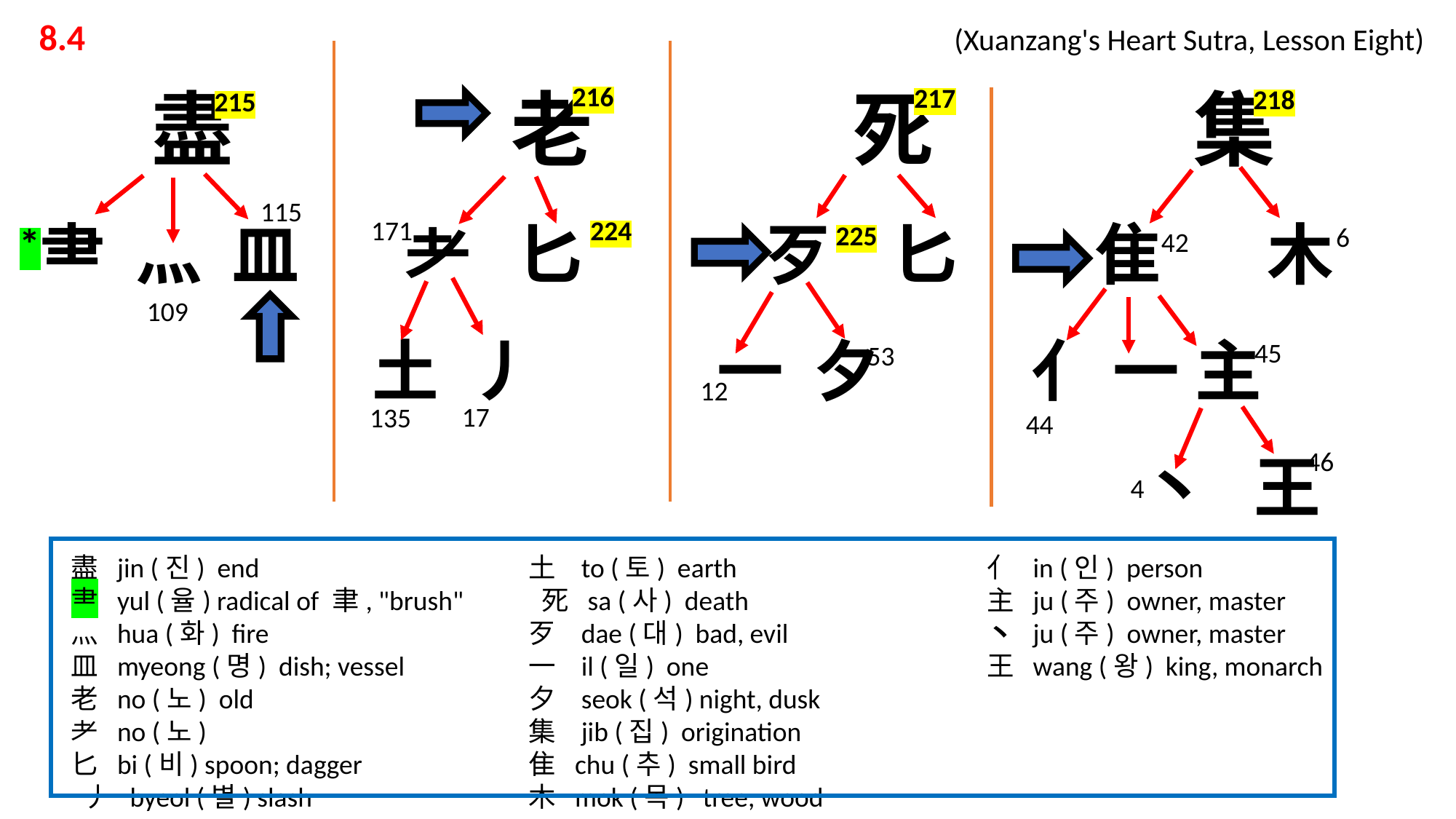

8.4  			  			                           (Xuanzang's Heart Sutra, Lesson Eight)
     盡               老              死              集
⺻  灬  皿       耂   匕            歹    匕         隹       木
                     土  丿            一  夕          亻 一 主
                                                                        丶   王
216
217
218
215

115
171
224
*
225
6
42

109

45
53
12
17
135
44
46
4

盡  jin (진)  end
⺻  yul (율) radical of 聿, "brush"
灬  hua (화)  fire
皿  myeong (명)  dish; vessel
老  no (노)  old
耂  no (노)
匕  bi (비) spoon; dagger
 丿  byeol (별) slash
土   to (토)  earth
 死  sa (사)  death
歹   dae (대)  bad, evil
一   il (일)  one
夕   seok (석) night, dusk
集   jib (집)  origination
隹  chu (추)  small bird
木  mok (목)   tree, wood
亻  in (인)  person
主  ju (주)  owner, master
丶  ju (주)  owner, master
王  wang (왕)  king, monarch